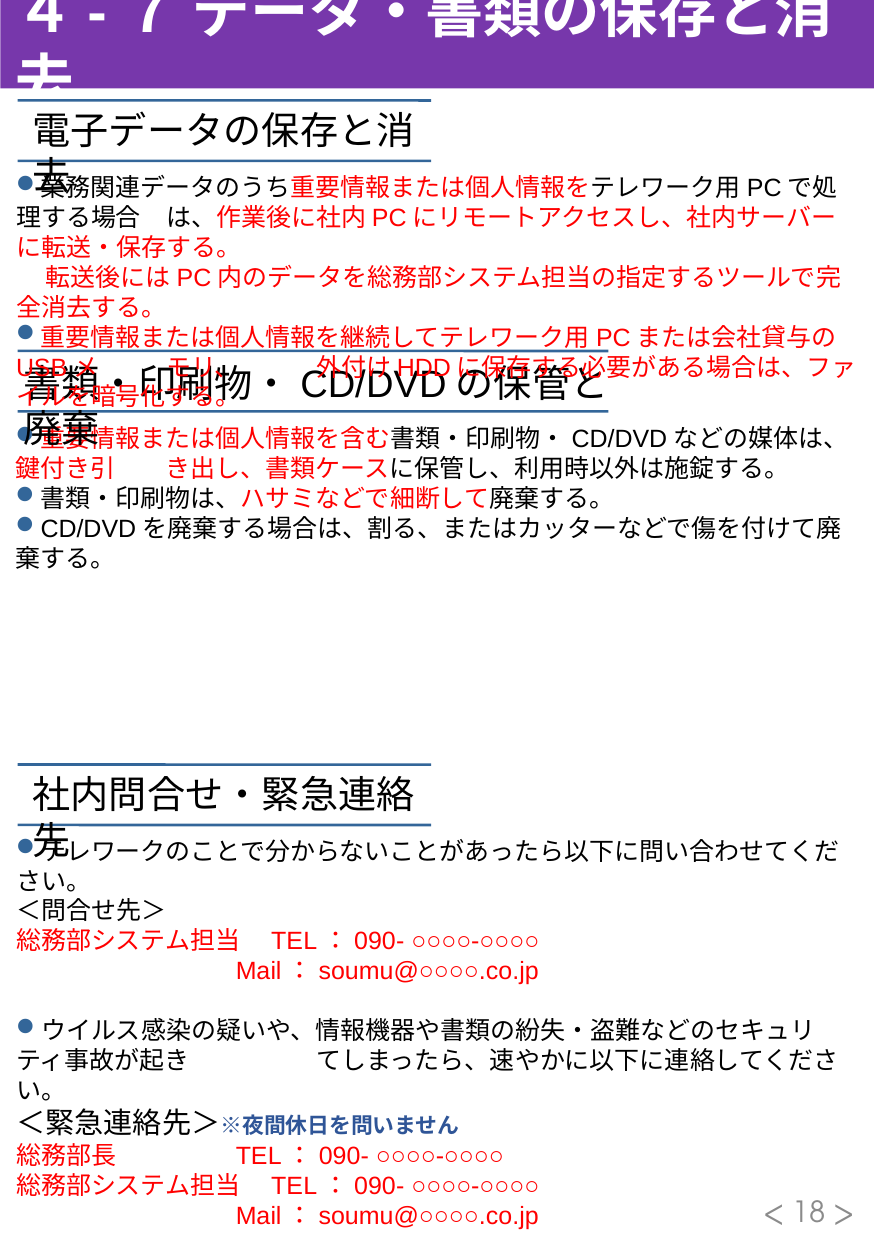

４-７ データ・書類の保存と消去
電子データの保存と消去

業務関連データのうち重要情報または個人情報をテレワーク用PCで処理する場合	は、作業後に社内PCにリモートアクセスし、社内サーバーに転送・保存する。
	転送後にはPC内のデータを総務部システム担当の指定するツールで完全消去する。
重要情報または個人情報を継続してテレワーク用PCまたは会社貸与のUSBメ	モリ、	外付けHDDに保存する必要がある場合は、ファイルを暗号化する。

書類・印刷物・CD/DVDの保管と廃棄
重要情報または個人情報を含む書類・印刷物・CD/DVDなどの媒体は、鍵付き引	き出し、書類ケースに保管し、利用時以外は施錠する。
書類・印刷物は、ハサミなどで細断して廃棄する。
CD/DVDを廃棄する場合は、割る、またはカッターなどで傷を付けて廃棄する。
社内問合せ・緊急連絡先

テレワークのことで分からないことがあったら以下に問い合わせてください。
＜問合せ先＞
総務部システム担当　TEL：090- ○○○○-○○○○
		Mail：soumu@○○○○.co.jp

ウイルス感染の疑いや、情報機器や書類の紛失・盗難などのセキュリティ事故が起き　	てしまったら、速やかに以下に連絡してください。
＜緊急連絡先＞※夜間休日を問いません
総務部長	TEL：090- ○○○○-○○○○
総務部システム担当　TEL：090- ○○○○-○○○○
		Mail：soumu@○○○○.co.jp
< 18 >